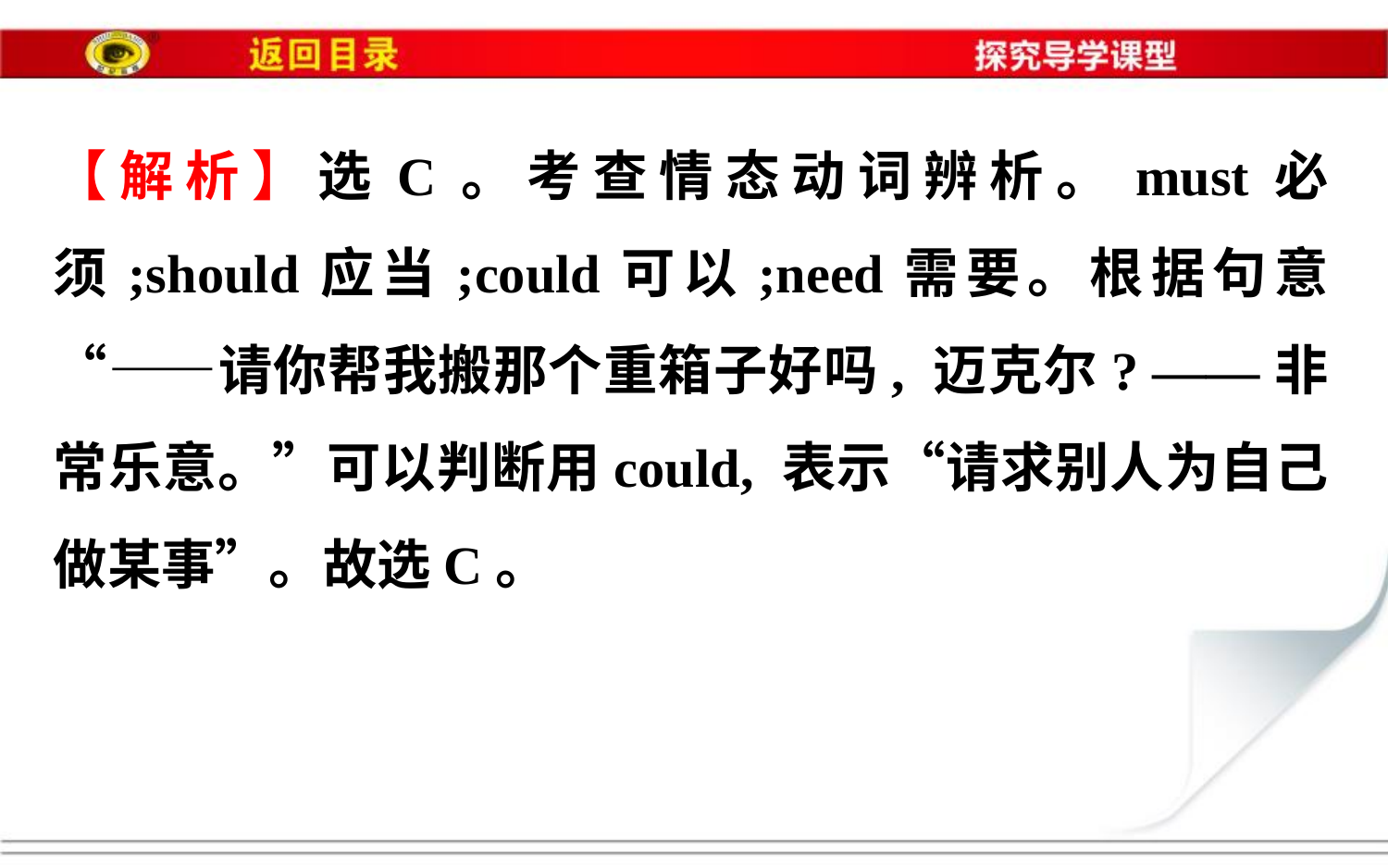

【解析】选C。考查情态动词辨析。must必须;should应当;could可以;need需要。根据句意“——请你帮我搬那个重箱子好吗, 迈克尔? ——非常乐意。”可以判断用could, 表示“请求别人为自己做某事”。故选C。